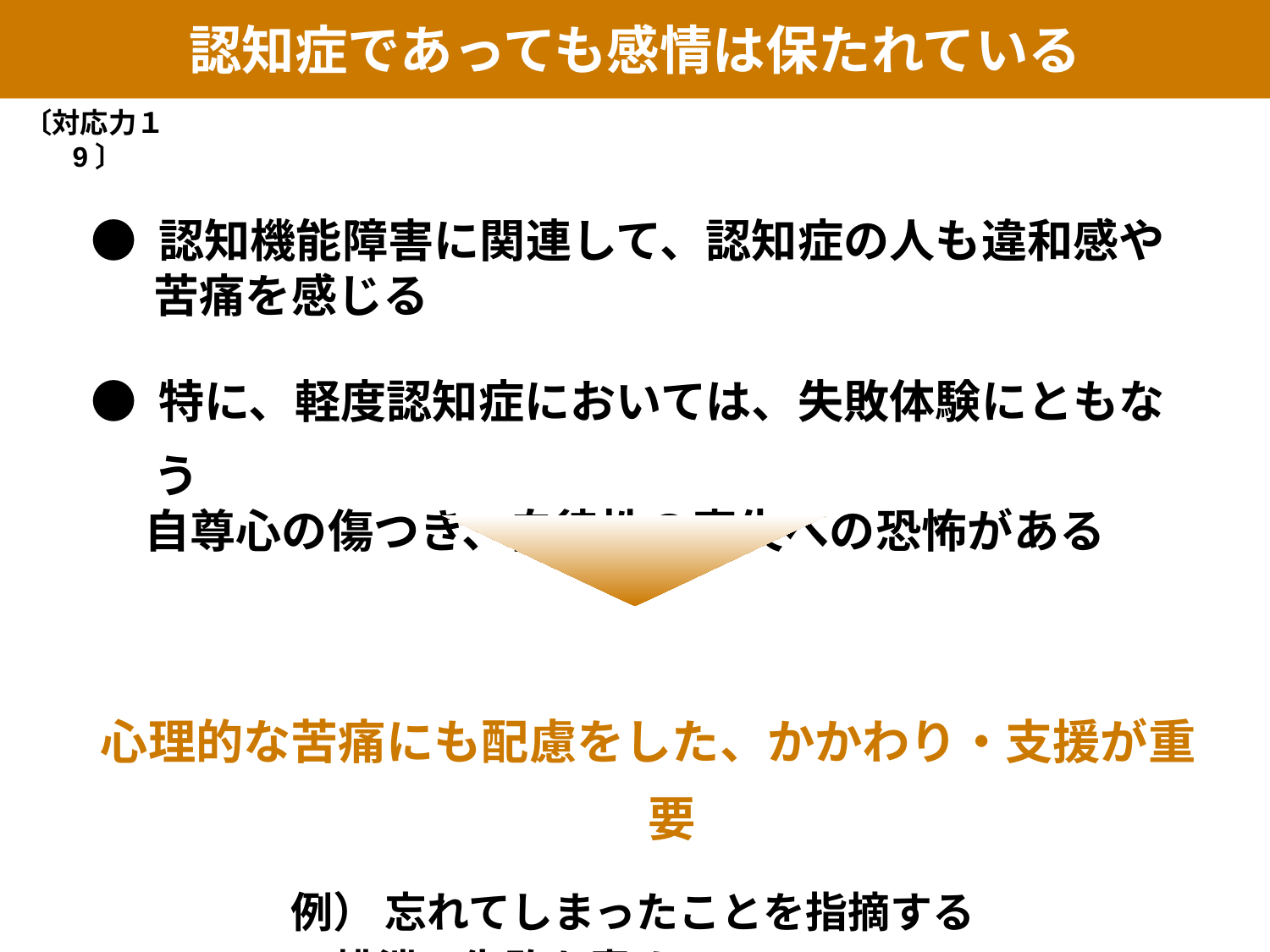

認知症であっても感情は保たれている
〔対応力１9〕
● 認知機能障害に関連して、認知症の人も違和感や
   	苦痛を感じる
● 特に、軽度認知症においては、失敗体験にともなう
    自尊心の傷つき、自律性の喪失への恐怖がある

心理的な苦痛にも配慮をした、かかわり・支援が重要
          　　 例） 忘れてしまったことを指摘する
	              　 排泄の失敗を責める